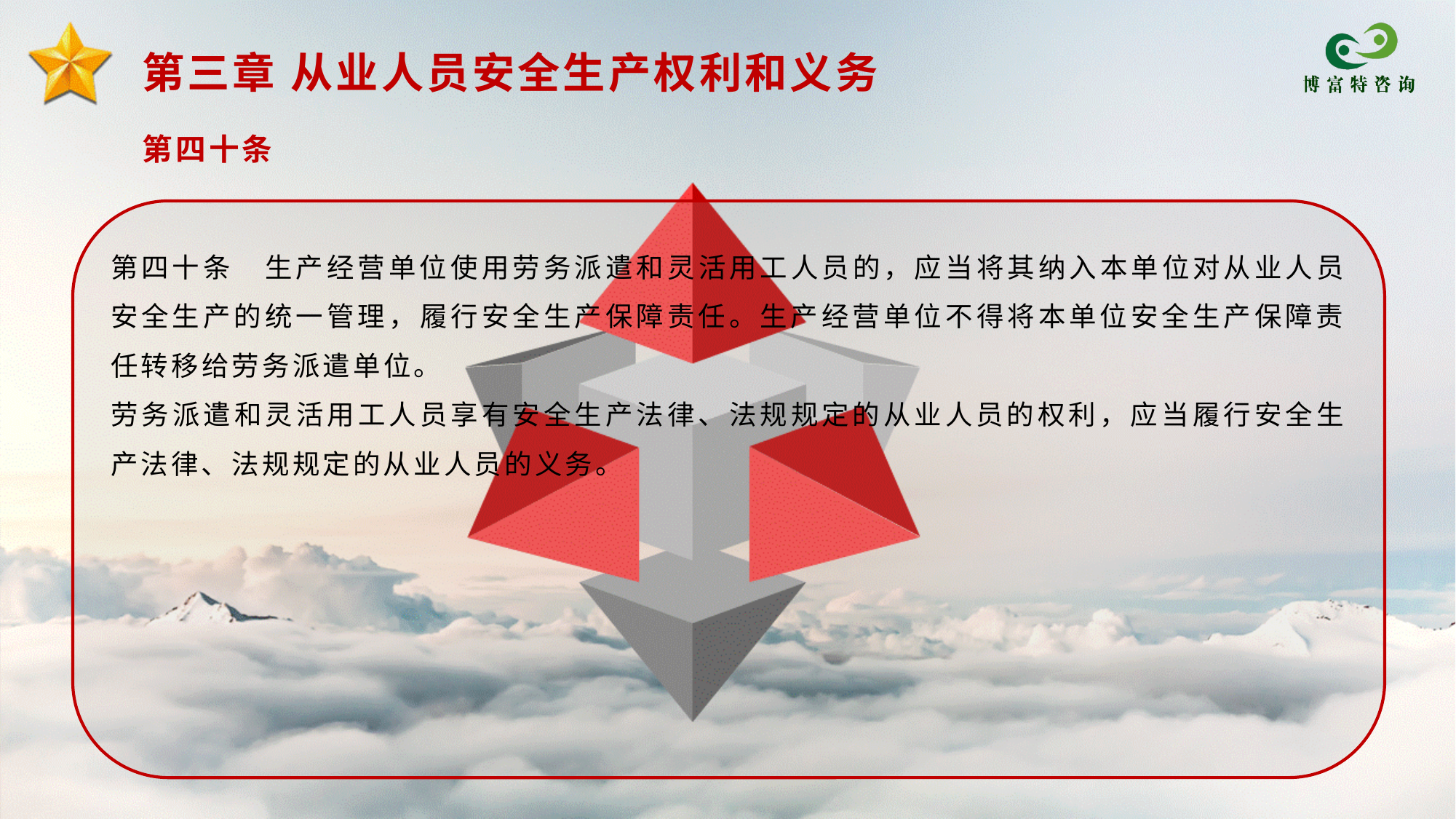

第三章 从业人员安全生产权利和义务
第四十条
第四十条　生产经营单位使用劳务派遣和灵活用工人员的，应当将其纳入本单位对从业人员安全生产的统一管理，履行安全生产保障责任。生产经营单位不得将本单位安全生产保障责任转移给劳务派遣单位。
劳务派遣和灵活用工人员享有安全生产法律、法规规定的从业人员的权利，应当履行安全生产法律、法规规定的从业人员的义务。